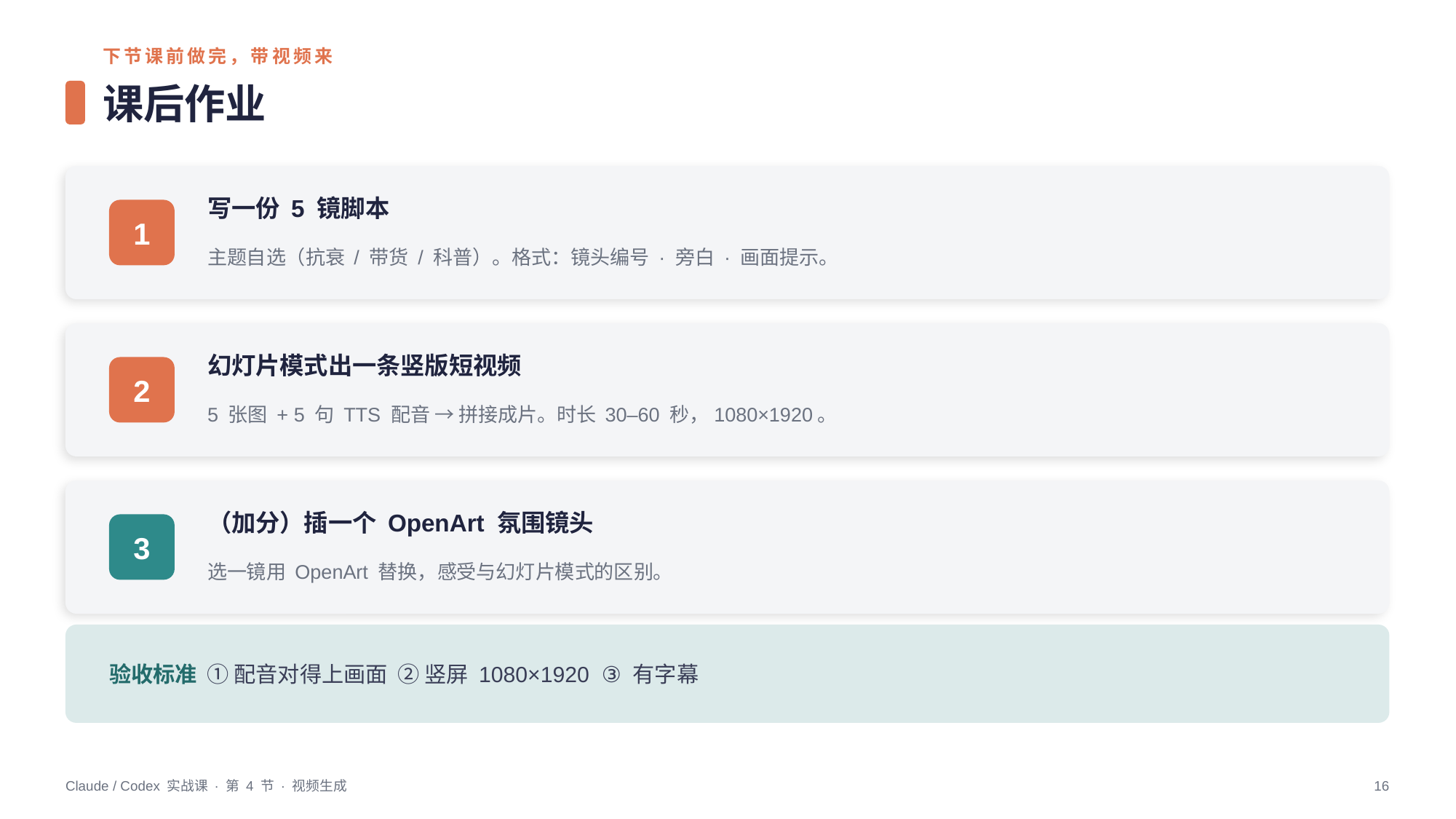

下节课前做完，带视频来
课后作业

写一份 5 镜脚本

1
主题自选（抗衰 / 带货 / 科普）。格式：镜头编号 · 旁白 · 画面提示。

幻灯片模式出一条竖版短视频

2
5 张图 + 5 句 TTS 配音 → 拼接成片。时长 30–60 秒，1080×1920。

（加分）插一个 OpenArt 氛围镜头

3
选一镜用 OpenArt 替换，感受与幻灯片模式的区别。

验收标准  ① 配音对得上画面  ② 竖屏 1080×1920  ③ 有字幕
Claude / Codex 实战课 · 第 4 节 · 视频生成
16